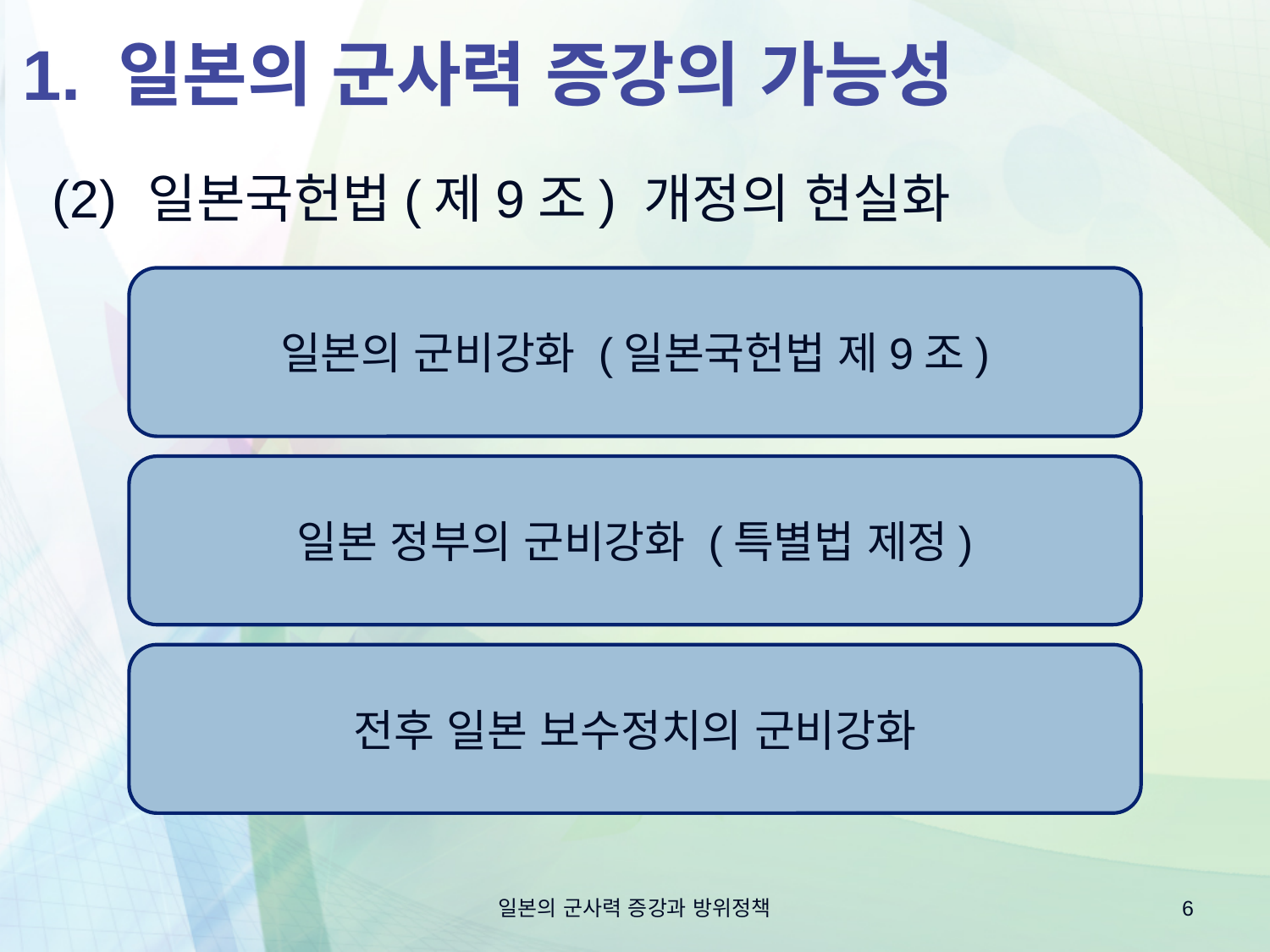

# 1. 일본의 군사력 증강의 가능성
 일본국헌법(제9조) 개정의 현실화
일본의 군비강화 (일본국헌법 제9조)
일본 정부의 군비강화 (특별법 제정)
전후 일본 보수정치의 군비강화
일본의 군사력 증강과 방위정책
6